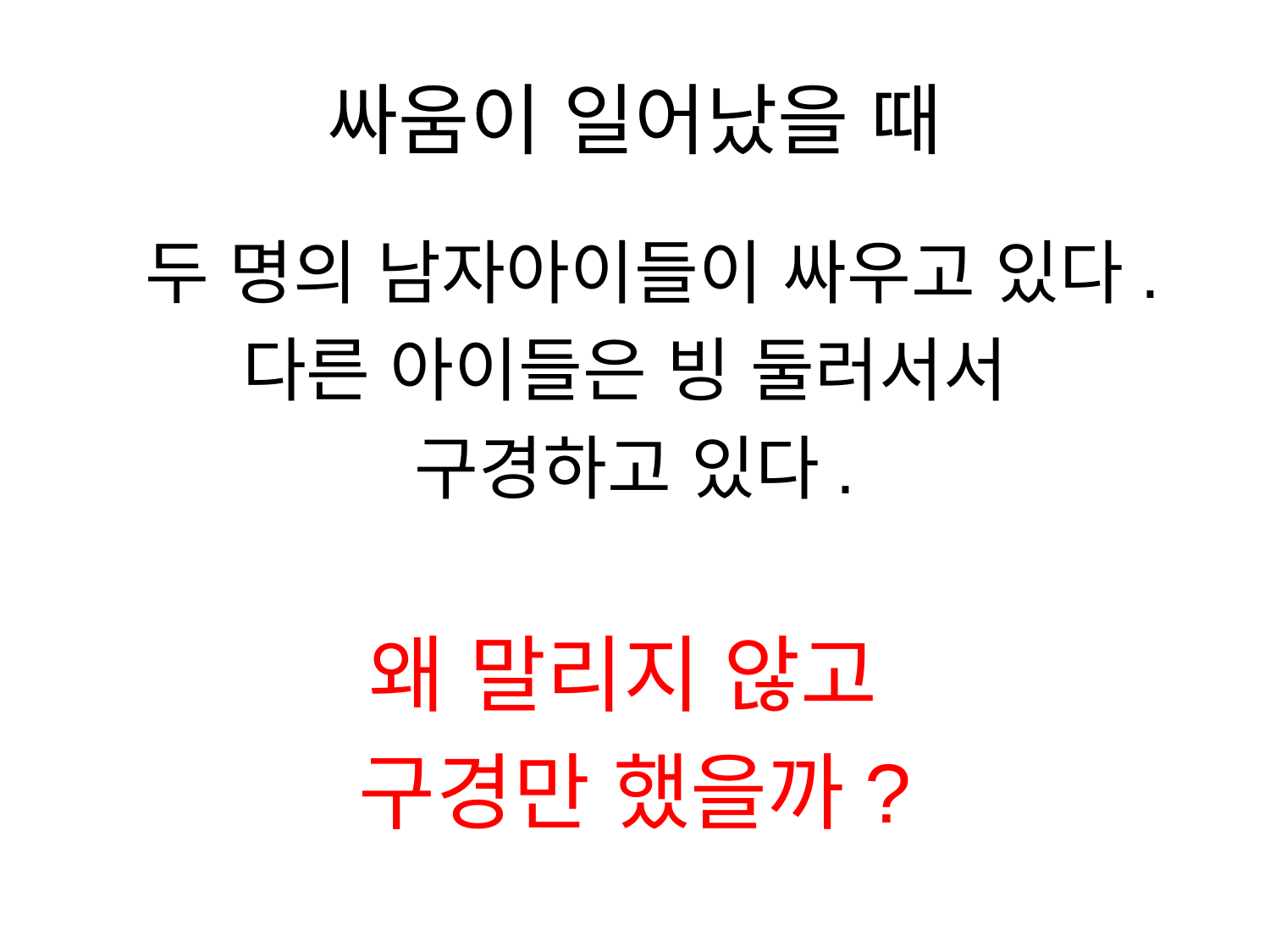

# 싸움이 일어났을 때
 두 명의 남자아이들이 싸우고 있다.
다른 아이들은 빙 둘러서서
구경하고 있다.

왜 말리지 않고
구경만 했을까?